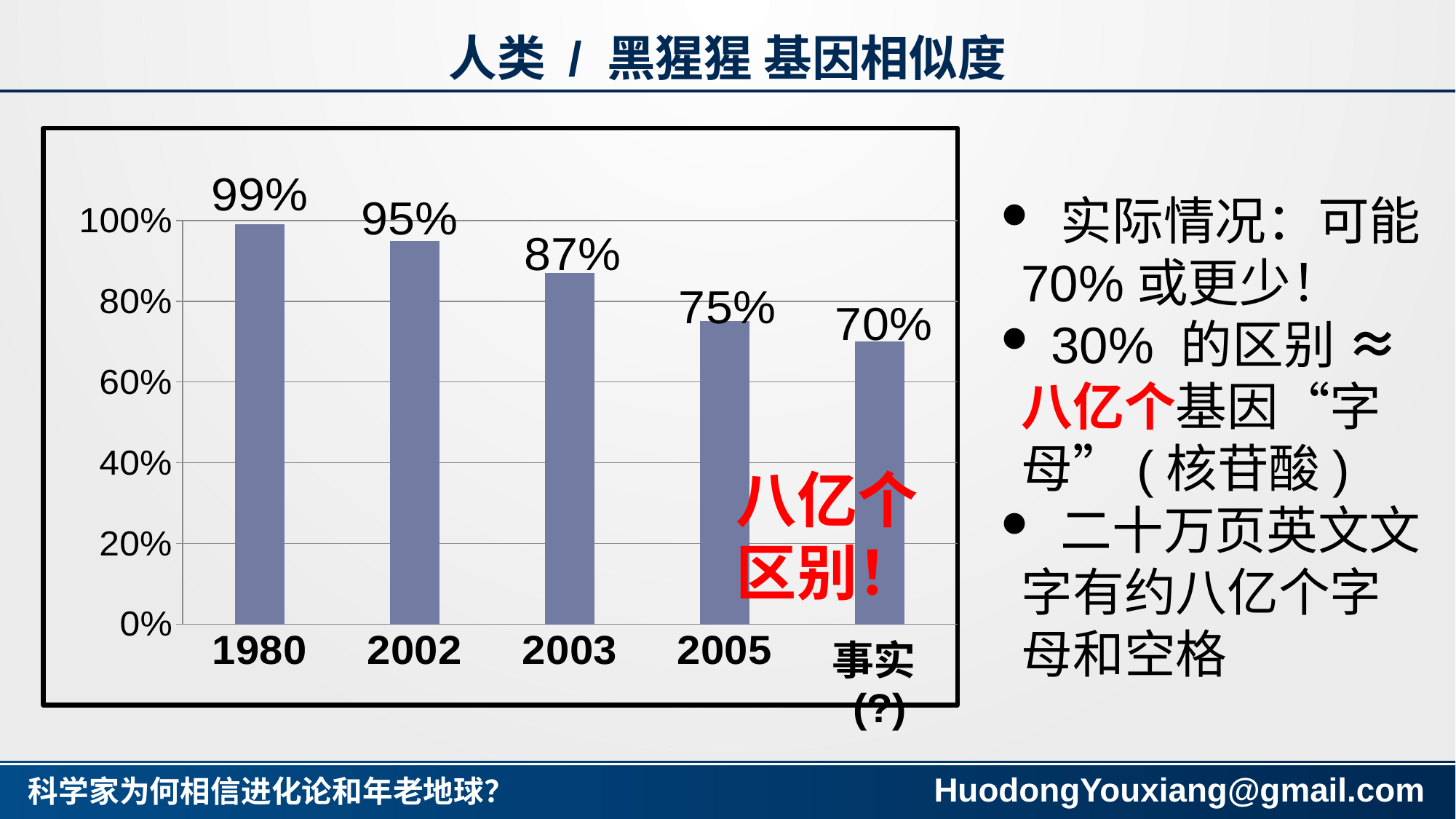

Human vs. chimp DNA
# 人类 / 黑猩猩 基因相似度
 1980: 98-99% based on several proteins
 2002: 94-96% based on 0.03% of genome
 2003: 87% based on 0.06% of genome
 2005: <75% based on entire genome
 Reality: probably 70% or less!
 30% difference ≈ 八亿个基因“字母”（核苷酸）
 二十万页英文文字有约八亿个字母和空格

### Chart

| Category | Regular church attendence |
|---|---|
| 1980 | 0.99 |
| 2002 | 0.9500000000000006 |
| 2003 | 0.8700000000000028 |
| 2005 | 0.7500000000000029 |
| 事实(?) | 0.7000000000000006 |
 实际情况：可能70%或更少！
 30% 的区别 ≈ 八亿个基因“字母”(核苷酸)
 二十万页英文文字有约八亿个字母和空格
八亿个区别！